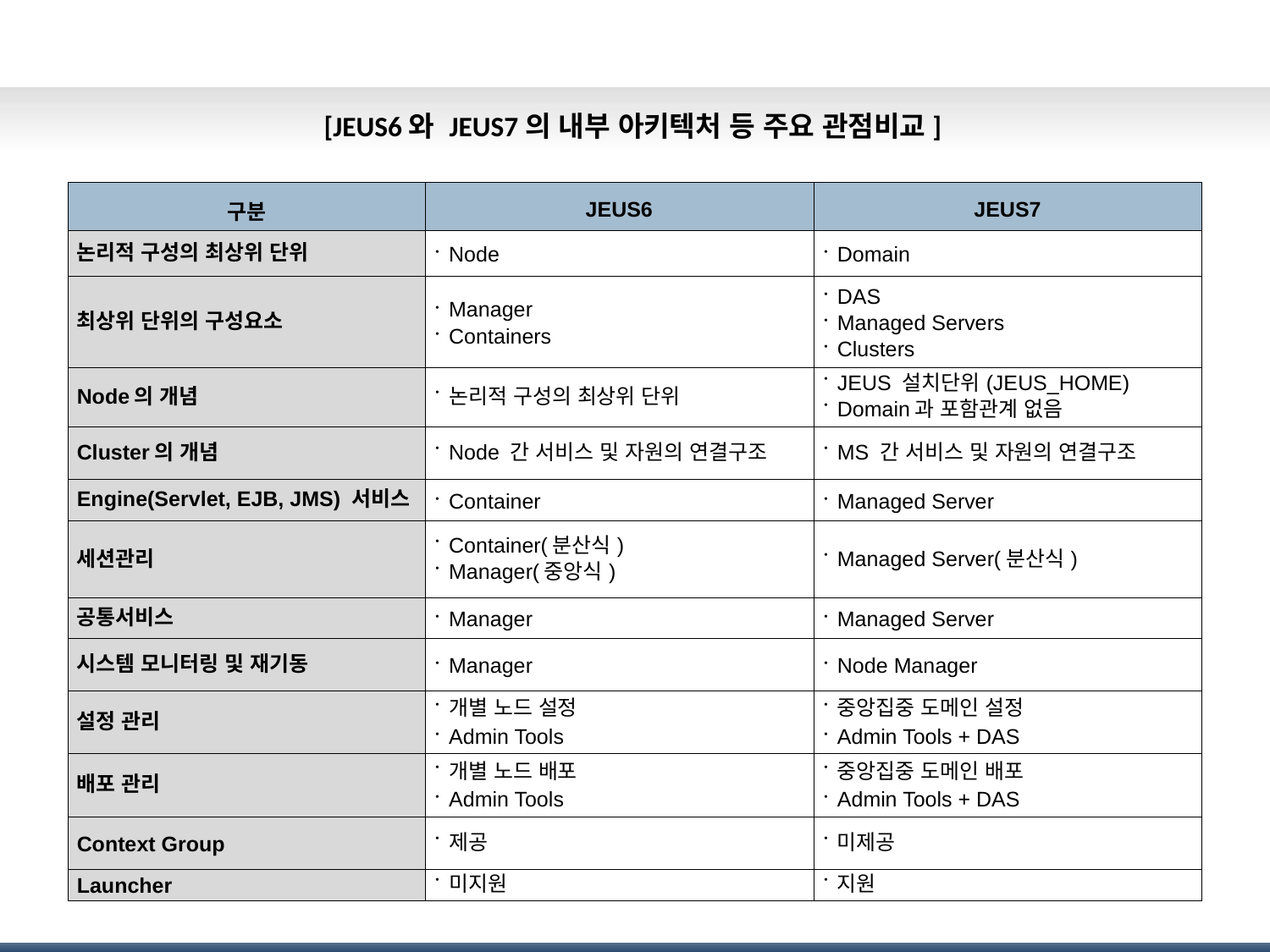

# JEUS6 VS JEUS7
[JEUS6와 JEUS7의 내부 아키텍처 등 주요 관점비교]

| 구분 | JEUS6 | JEUS7 |
| --- | --- | --- |
| 논리적 구성의 최상위 단위 | Node | Domain |
| 최상위 단위의 구성요소 | Manager Containers | DAS Managed Servers Clusters |
| Node의 개념 | 논리적 구성의 최상위 단위 | JEUS 설치단위(JEUS\_HOME) Domain과 포함관계 없음 |
| Cluster의 개념 | Node 간 서비스 및 자원의 연결구조 | MS 간 서비스 및 자원의 연결구조 |
| Engine(Servlet, EJB, JMS) 서비스 | Container | Managed Server |
| 세션관리 | Container(분산식) Manager(중앙식) | Managed Server(분산식) |
| 공통서비스 | Manager | Managed Server |
| 시스템 모니터링 및 재기동 | Manager | Node Manager |
| 설정 관리 | 개별 노드 설정 Admin Tools | 중앙집중 도메인 설정 Admin Tools + DAS |
| 배포 관리 | 개별 노드 배포 Admin Tools | 중앙집중 도메인 배포 Admin Tools + DAS |
| Context Group | 제공 | 미제공 |
| Launcher | 미지원 | 지원 |